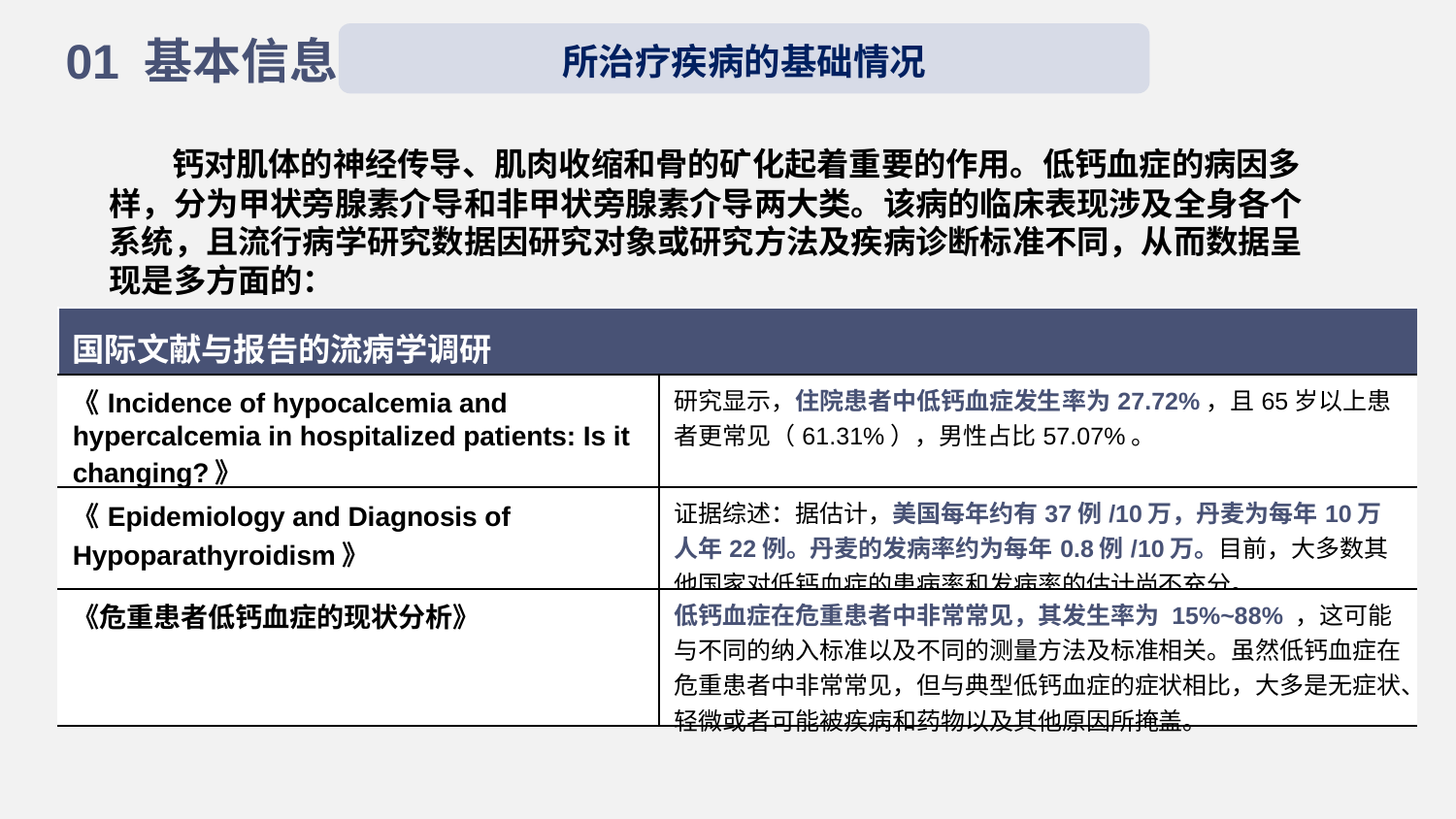

所治疗疾病的基础情况
01 基本信息
       钙对肌体的神经传导、肌肉收缩和骨的矿化起着重要的作用。低钙血症的病因多样，分为甲状旁腺素介导和非甲状旁腺素介导两大类。该病的临床表现涉及全身各个系统，且流行病学研究数据因研究对象或研究方法及疾病诊断标准不同，从而数据呈现是多方面的：

| 国际文献与报告的流病学调研 |  |
| --- | --- |
| 《Incidence of hypocalcemia and hypercalcemia in hospitalized patients: Is it changing?》 | 研究显示，住院患者中低钙血症发生率为27.72%，且65岁以上患者更常见（61.31%），男性占比57.07%。 |
| 《Epidemiology and Diagnosis of Hypoparathyroidism》 | 证据综述：据估计，美国每年约有37例/10万，丹麦为每年10万人年22例。丹麦的发病率约为每年0.8例/10万。目前，大多数其他国家对低钙血症的患病率和发病率的估计尚不充分。 |
| 《危重患者低钙血症的现状分析》 | 低钙血症在危重患者中非常常见，其发生率为 15%~88% ，这可能与不同的纳入标准以及不同的测量方法及标准相关。虽然低钙血症在危重患者中非常常见，但与典型低钙血症的症状相比，大多是无症状、轻微或者可能被疾病和药物以及其他原因所掩盖。 |